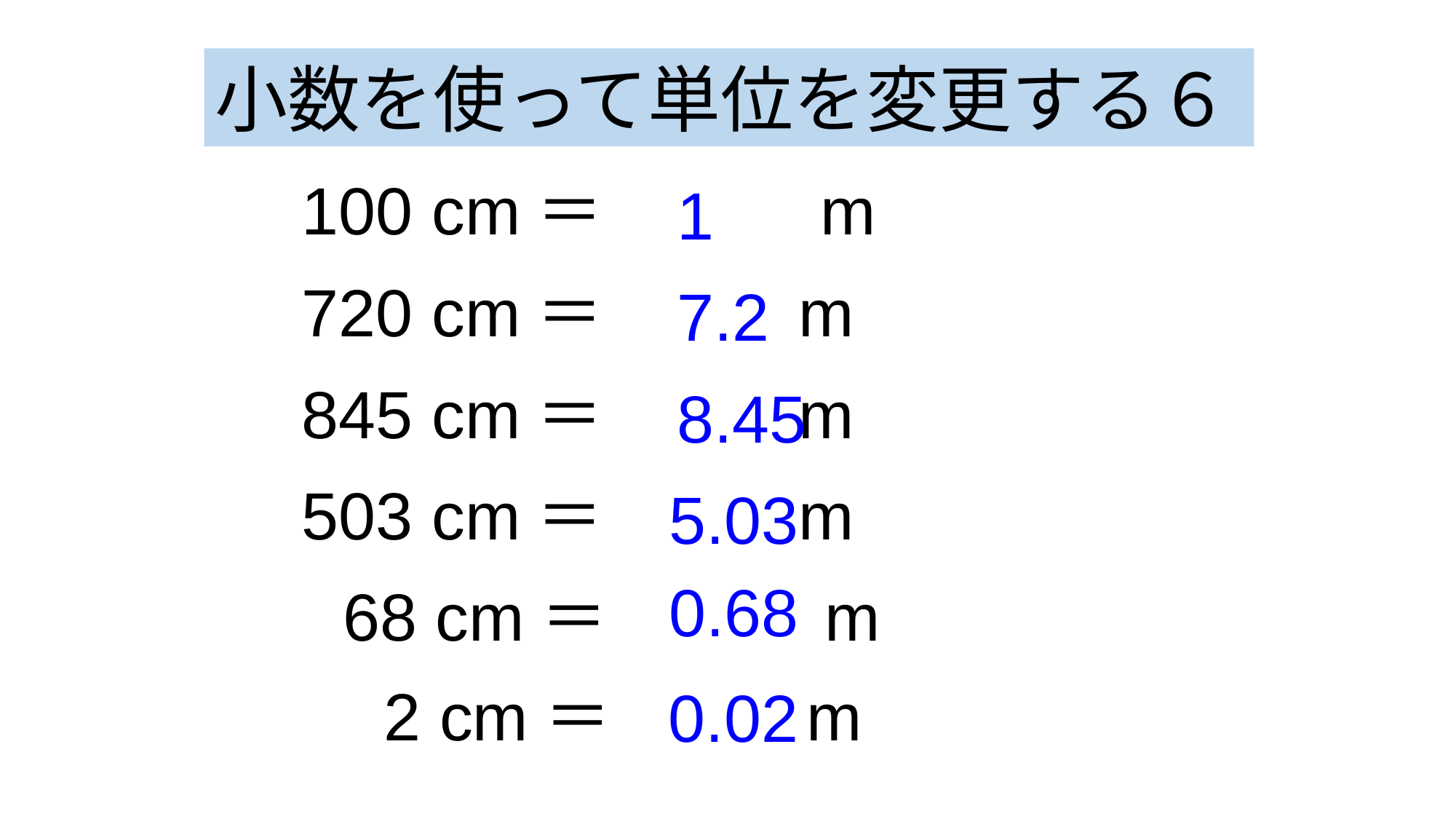

小数を使って単位を変更する６
100 cm＝　         m
1
720 cm＝            m
7.2
845 cm＝            m
8.45
503 cm＝            m
5.03
0.68
68 cm＝ 　        m
2 cm＝            m
0.02